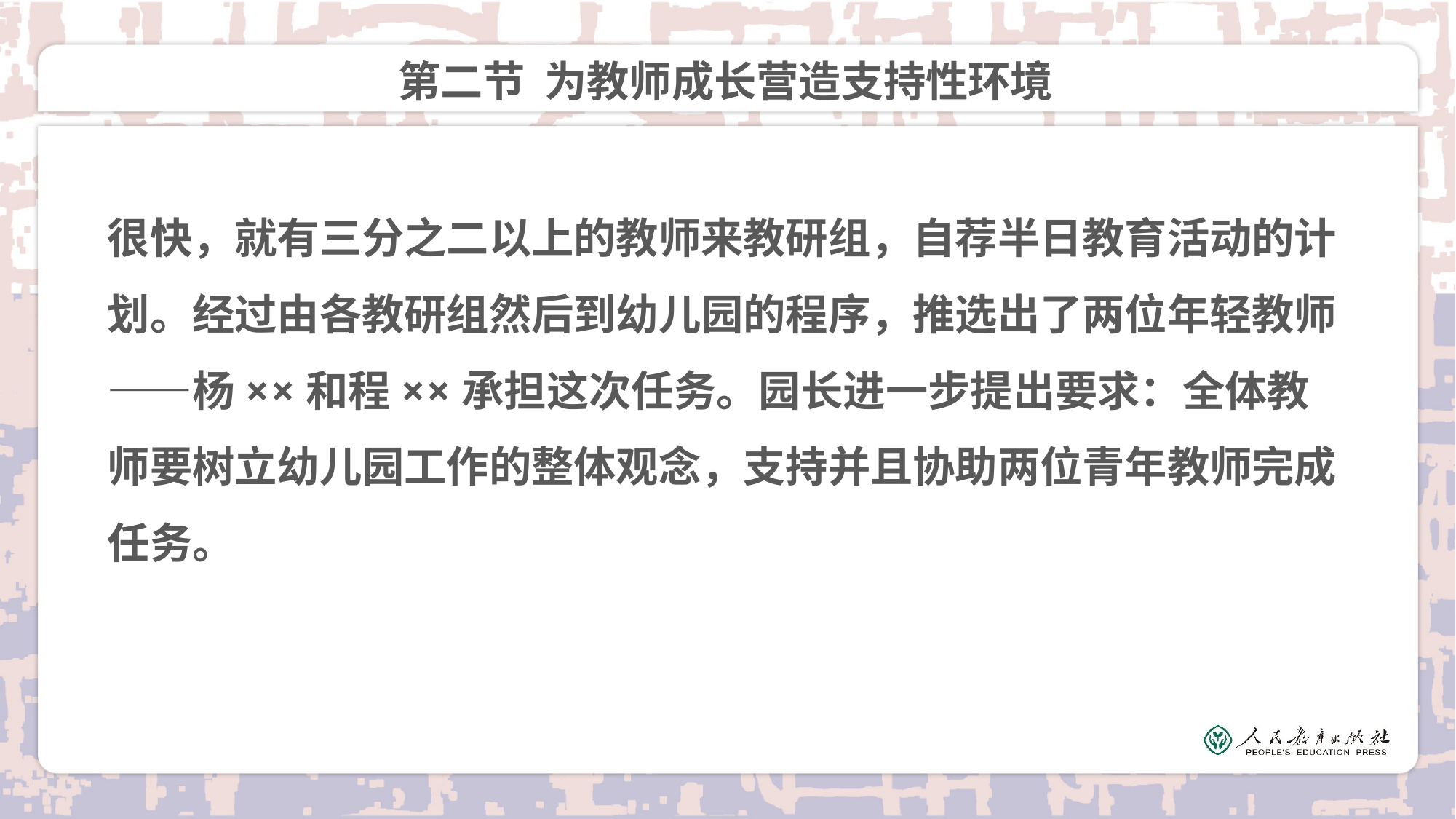

# 第二节  为教师成长营造支持性环境
很快，就有三分之二以上的教师来教研组，自荐半日教育活动的计划。经过由各教研组然后到幼儿园的程序，推选出了两位年轻教师——杨××和程××承担这次任务。园长进一步提出要求：全体教师要树立幼儿园工作的整体观念，支持并且协助两位青年教师完成任务。